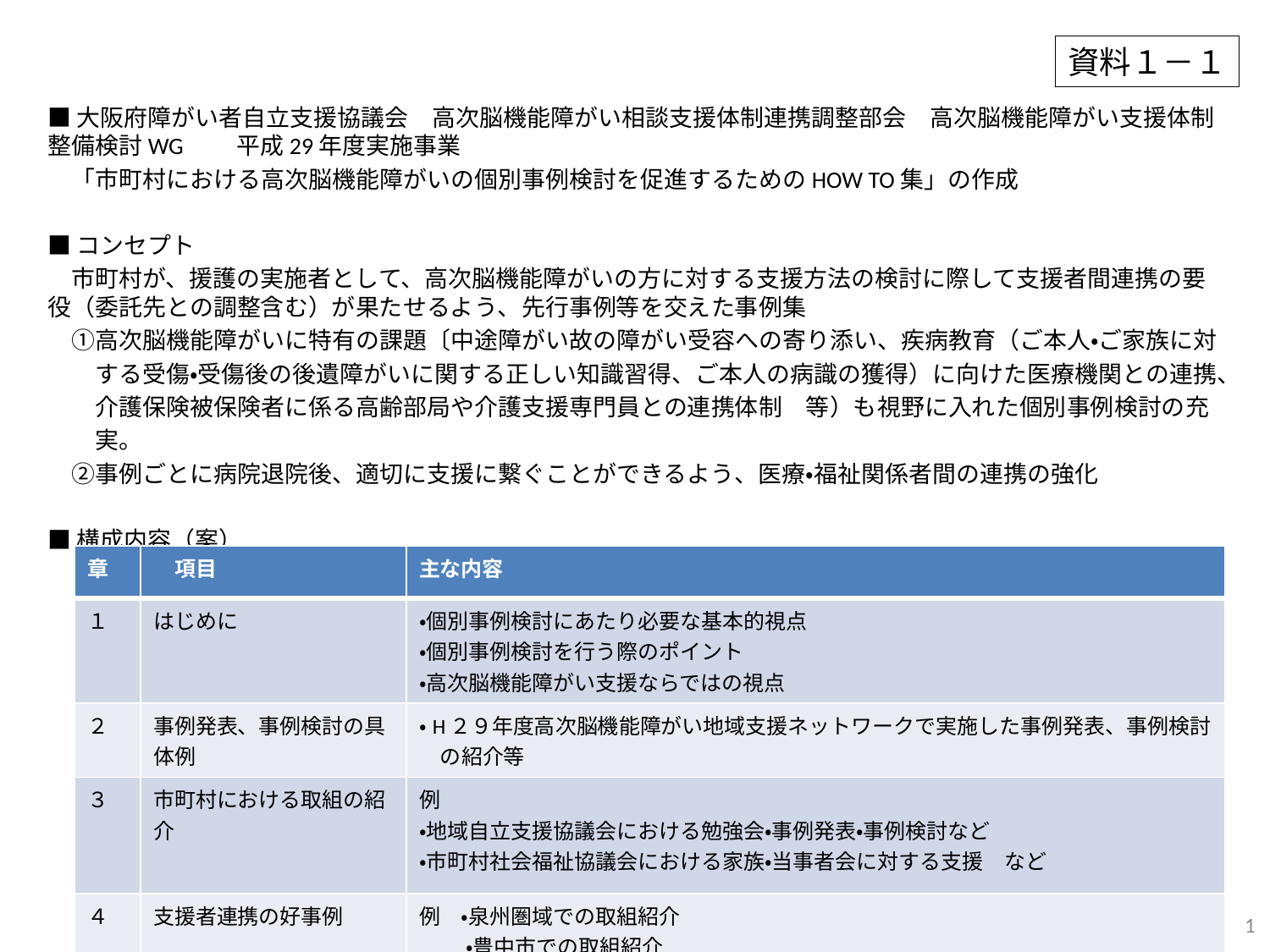

資料１－１
■大阪府障がい者自立支援協議会　高次脳機能障がい相談支援体制連携調整部会　高次脳機能障がい支援体制整備検討WG　　平成29年度実施事業
　「市町村における高次脳機能障がいの個別事例検討を促進するためのHOW TO集」の作成

■コンセプト
　市町村が、援護の実施者として、高次脳機能障がいの方に対する支援方法の検討に際して支援者間連携の要役（委託先との調整含む）が果たせるよう、先行事例等を交えた事例集
　①高次脳機能障がいに特有の課題〔中途障がい故の障がい受容への寄り添い、疾病教育（ご本人・ご家族に対
　　する受傷・受傷後の後遺障がいに関する正しい知識習得、ご本人の病識の獲得）に向けた医療機関との連携、
　　介護保険被保険者に係る高齢部局や介護支援専門員との連携体制　等）も視野に入れた個別事例検討の充
　　実。
　②事例ごとに病院退院後、適切に支援に繋ぐことができるよう、医療・福祉関係者間の連携の強化

■構成内容（案）

| 章 | 項目 | 主な内容 |
| --- | --- | --- |
| １ | はじめに | ・個別事例検討にあたり必要な基本的視点 ・個別事例検討を行う際のポイント ・高次脳機能障がい支援ならではの視点 |
| ２ | 事例発表、事例検討の具体例 | ・H２９年度高次脳機能障がい地域支援ネットワークで実施した事例発表、事例検討 　の紹介等 |
| ３ | 市町村における取組の紹介 | 例 ・地域自立支援協議会における勉強会・事例発表・事例検討など ・市町村社会福祉協議会における家族・当事者会に対する支援　など |
| ４ | 支援者連携の好事例 | 例　・泉州圏域での取組紹介 　　 ・豊中市での取組紹介 |
1